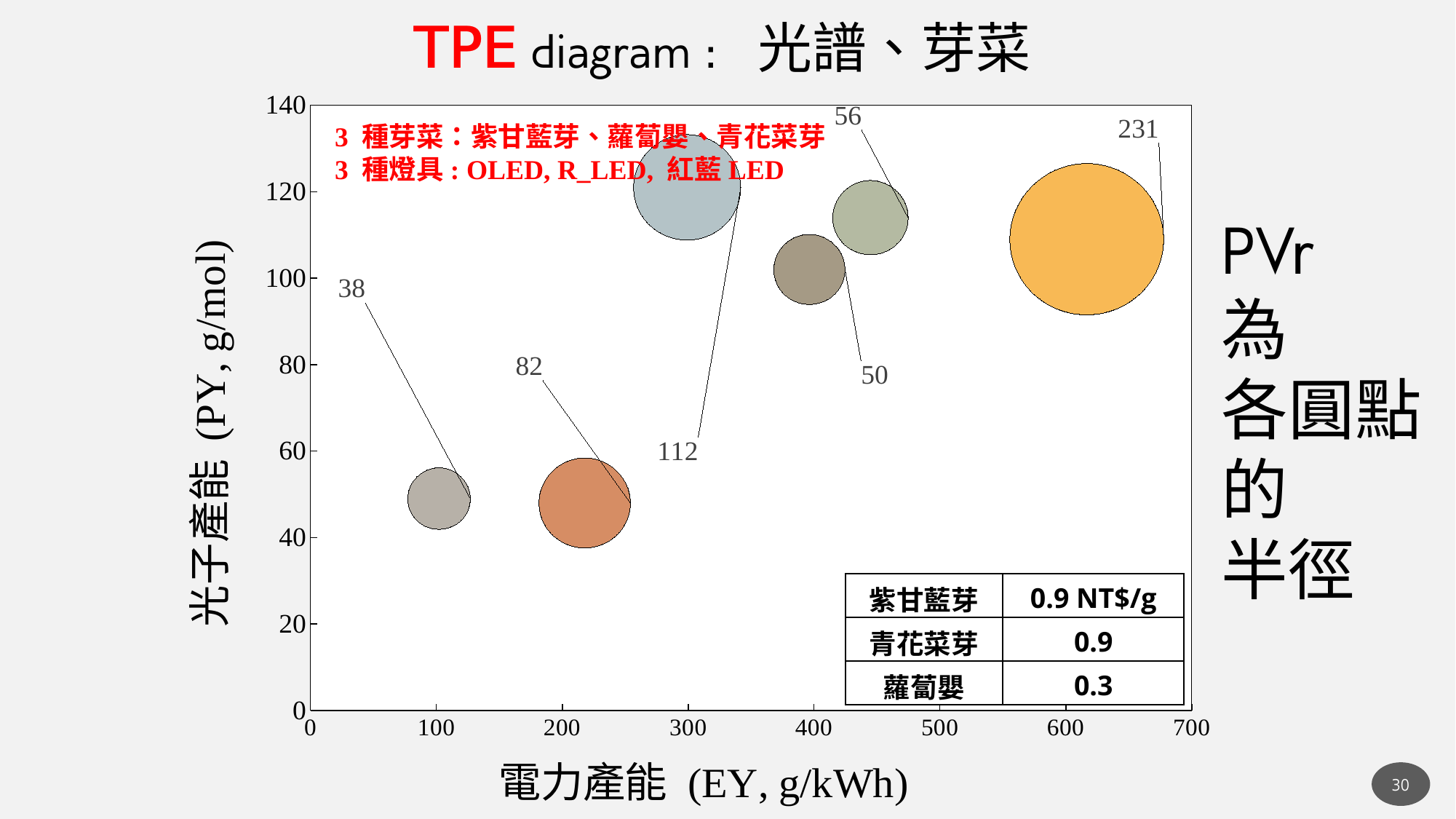

TPE diagram :  光譜、芽菜

### Chart

| Category |  |
|---|---|
3 種芽菜：紫甘藍芽、蘿蔔嬰、青花菜芽
3 種燈具: OLED, R_LED, 紅藍LED
PVr
為
各圓點的
半徑
| 紫甘藍芽 | 0.9 NT$/g |
| --- | --- |
| 青花菜芽 | 0.9 |
| 蘿蔔嬰 | 0.3 |
30